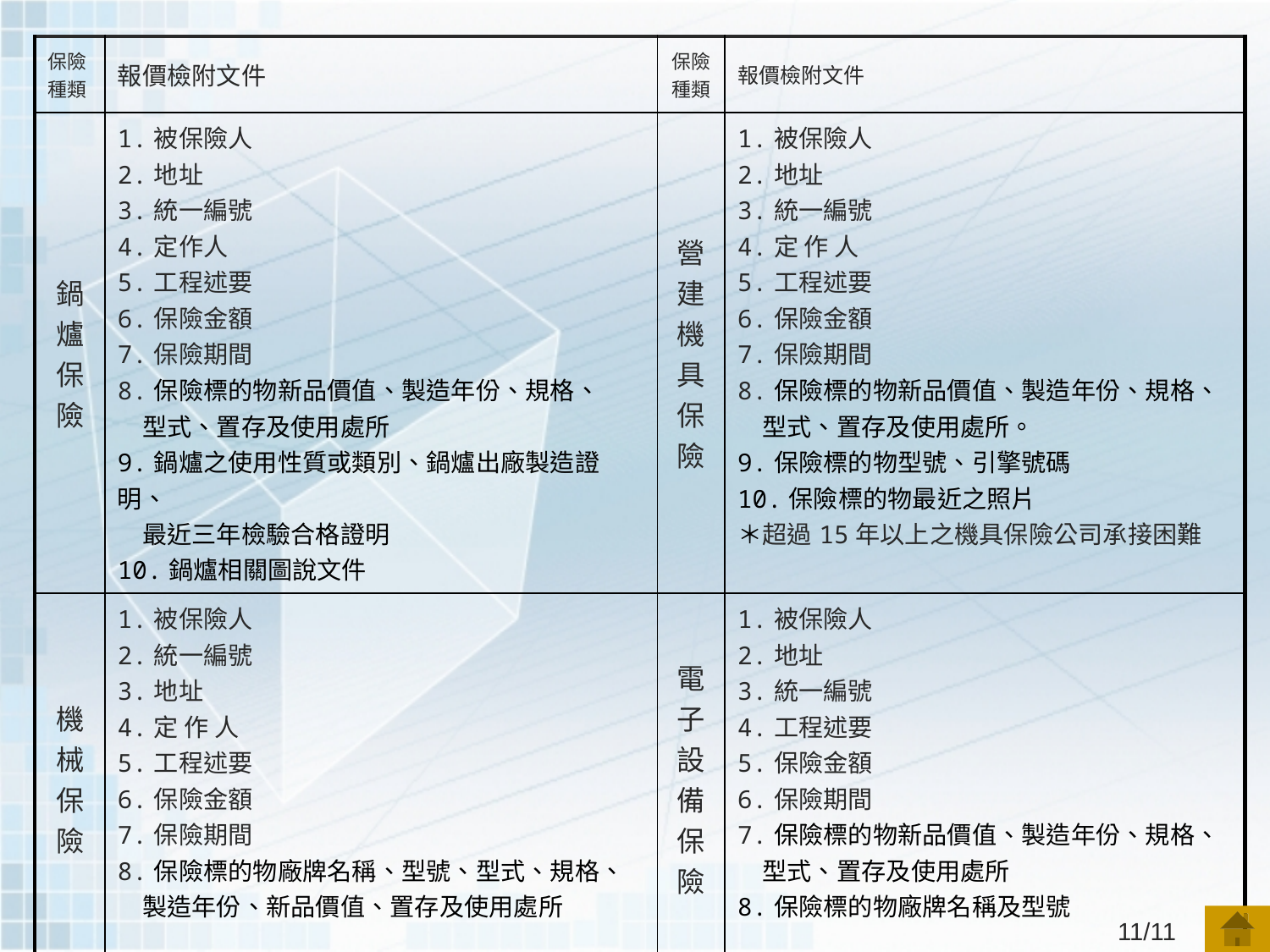

| 保險種類 | 報價檢附文件 | 保險種類 | 報價檢附文件 |
| --- | --- | --- | --- |
| 鍋爐保險 | 1.被保險人 2.地址 3.統一編號 4.定作人 5.工程述要 6.保險金額 7.保險期間 8.保險標的物新品價值、製造年份、規格、 　型式、置存及使用處所 9.鍋爐之使用性質或類別、鍋爐出廠製造證明、 　最近三年檢驗合格證明 10.鍋爐相關圖說文件 | 營建機具保險 | 1.被保險人 2.地址 3.統一編號 4.定 作 人 5.工程述要 6.保險金額 7.保險期間 8.保險標的物新品價值、製造年份、規格、 　型式、置存及使用處所。 9.保險標的物型號、引擎號碼 10.保險標的物最近之照片 ＊超過15年以上之機具保險公司承接困難 |
| 機械保險 | 1.被保險人 2.統一編號 3.地址 4.定 作 人 5.工程述要 6.保險金額 7.保險期間 8.保險標的物廠牌名稱、型號、型式、規格、 　製造年份、新品價值、置存及使用處所 | 電子設備保險 | 1.被保險人 2.地址 3.統一編號 4.工程述要 5.保險金額 6.保險期間 7.保險標的物新品價值、製造年份、規格、 　型式、置存及使用處所 8.保險標的物廠牌名稱及型號 |

11/11